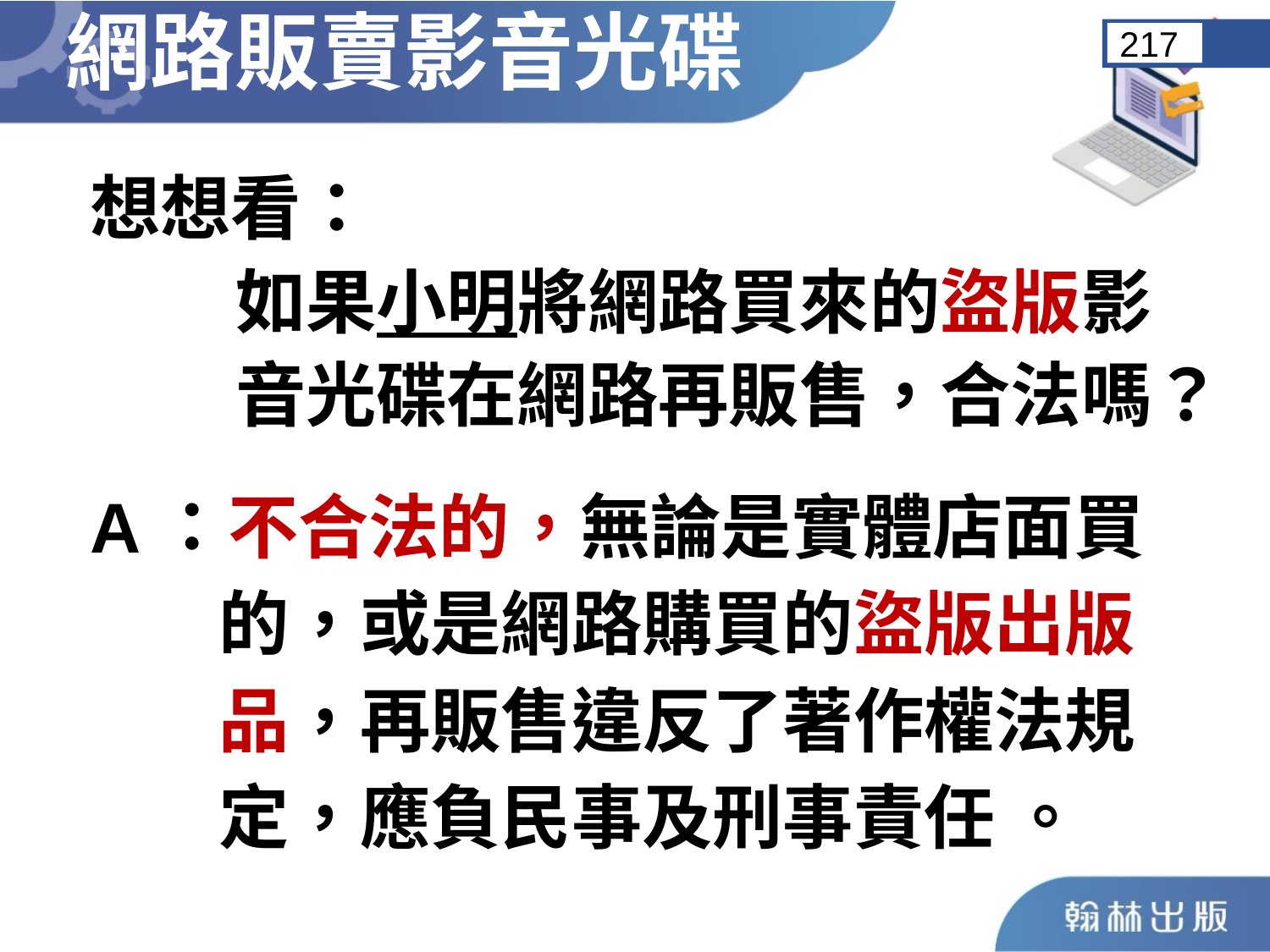

網路販賣影音光碟
217
想想看：
        如果小明將網路買來的盜版影
        音光碟在網路再販售，合法嗎？
A：不合法的，無論是實體店面買
       的，或是網路購買的盜版出版
       品，再販售違反了著作權法規
       定，應負民事及刑事責任 。